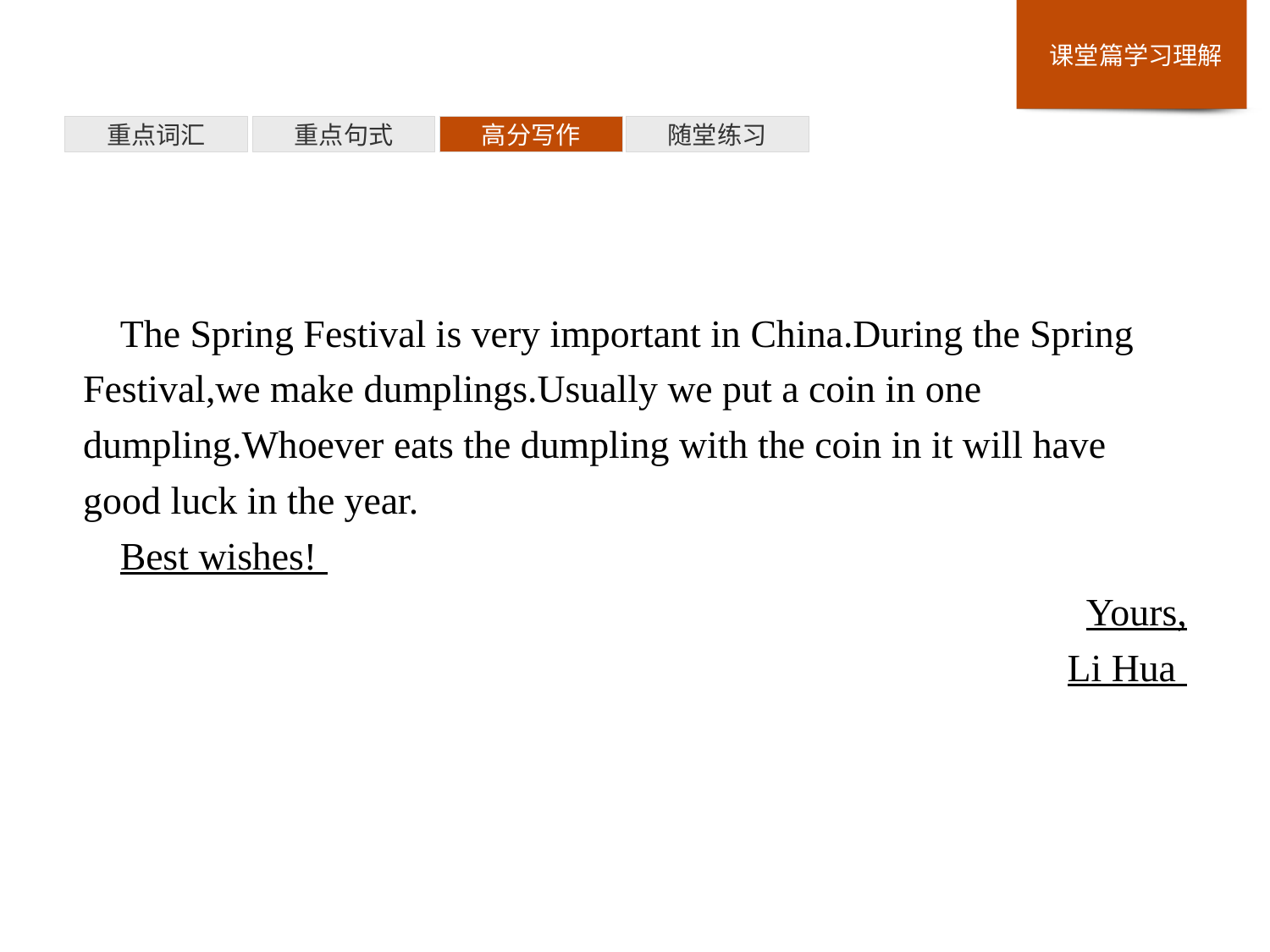

重点词汇
重点句式
高分写作
随堂练习
The Spring Festival is very important in China.During the Spring Festival,we make dumplings.Usually we put a coin in one dumpling.Whoever eats the dumpling with the coin in it will have good luck in the year.
Best wishes!
Yours,
Li Hua